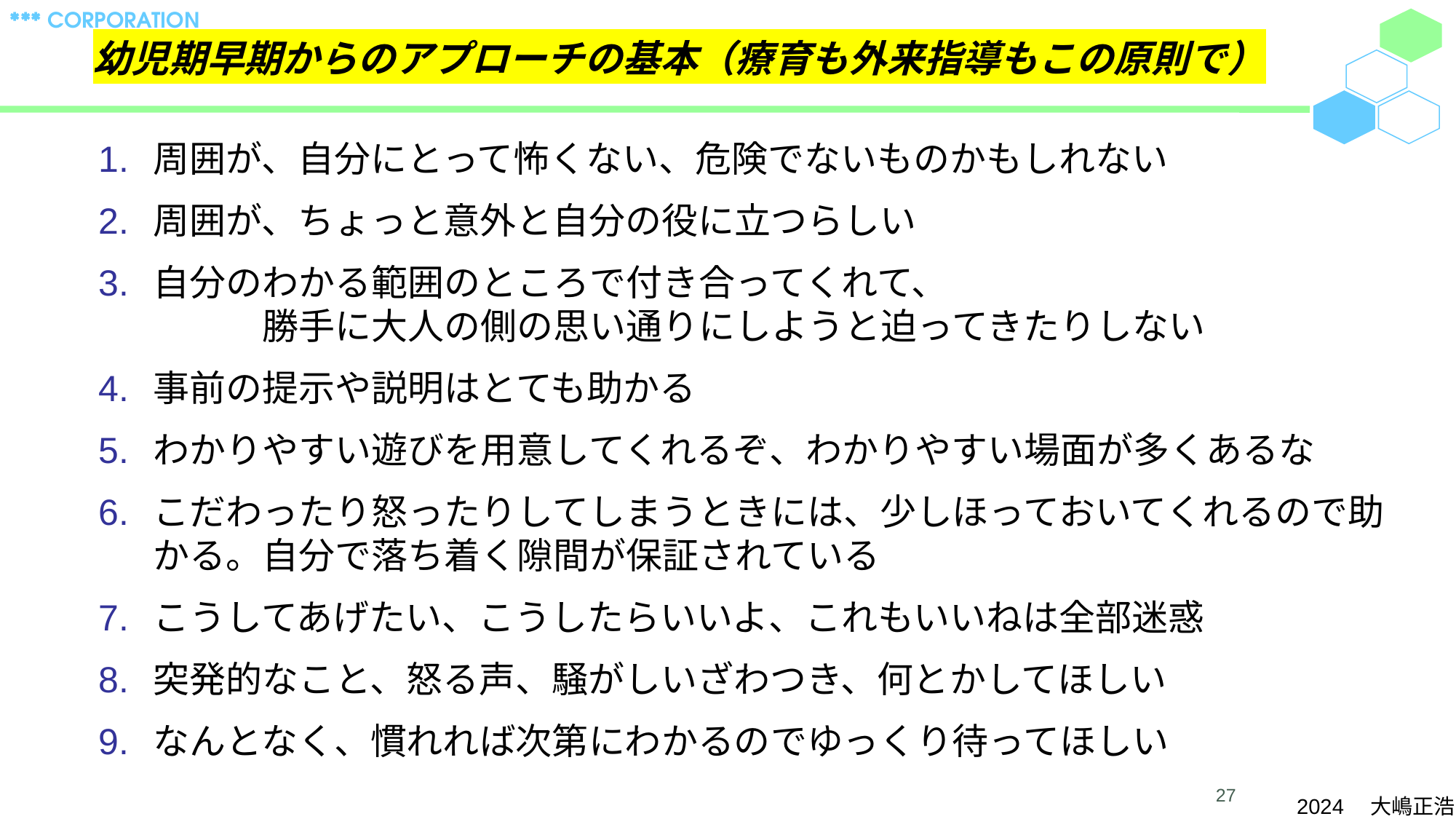

幼児期早期からのアプローチの基本（療育も外来指導もこの原則で）
周囲が、自分にとって怖くない、危険でないものかもしれない
周囲が、ちょっと意外と自分の役に立つらしい
自分のわかる範囲のところで付き合ってくれて、
　　　勝手に大人の側の思い通りにしようと迫ってきたりしない
事前の提示や説明はとても助かる
わかりやすい遊びを用意してくれるぞ、わかりやすい場面が多くあるな
こだわったり怒ったりしてしまうときには、少しほっておいてくれるので助かる。自分で落ち着く隙間が保証されている
こうしてあげたい、こうしたらいいよ、これもいいねは全部迷惑
突発的なこと、怒る声、騒がしいざわつき、何とかしてほしい
なんとなく、慣れれば次第にわかるのでゆっくり待ってほしい

27
2024　大嶋正浩